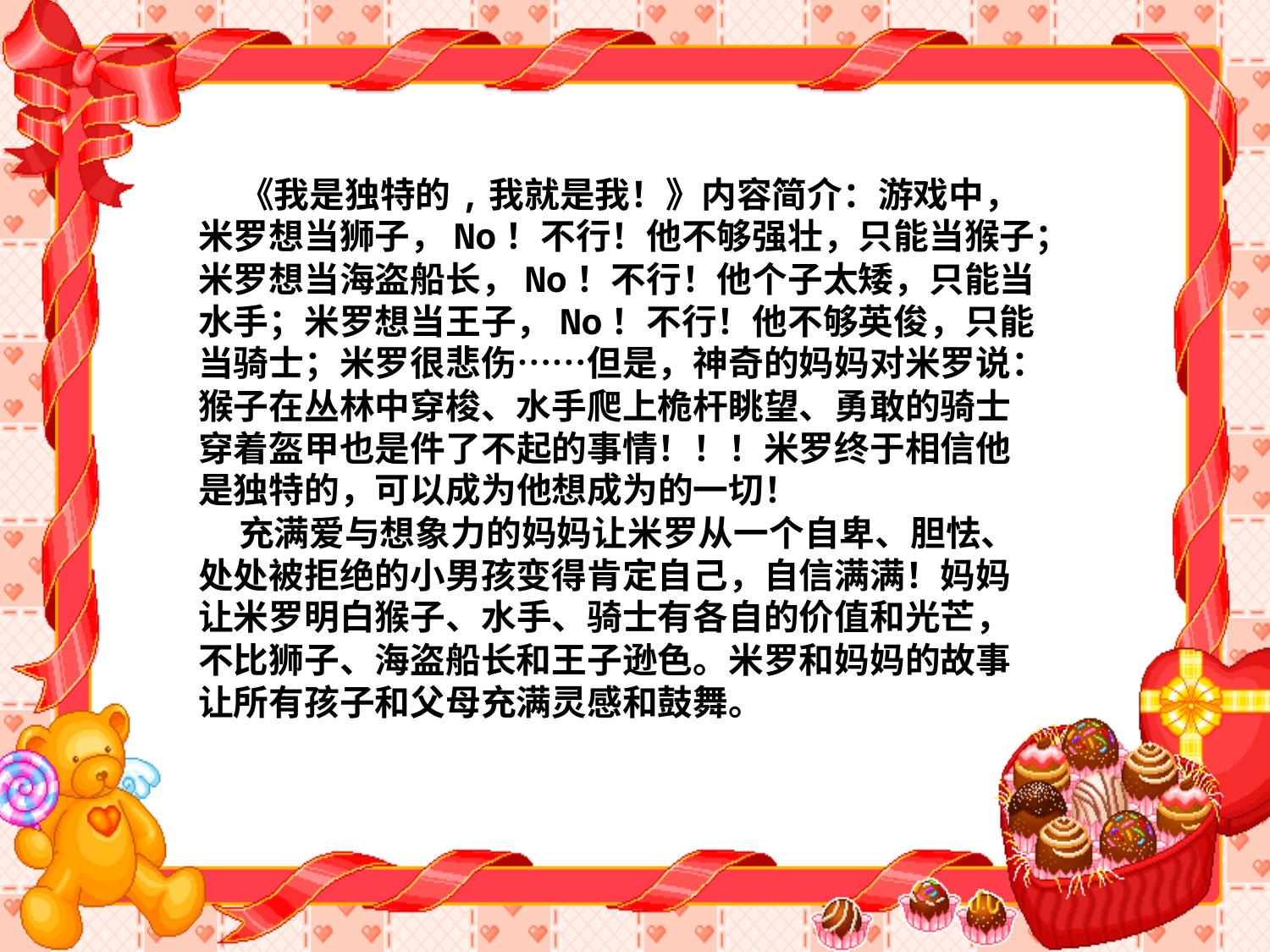

《我是独特的,我就是我！》内容简介：游戏中，米罗想当狮子，No！不行！他不够强壮，只能当猴子；米罗想当海盗船长，No！不行！他个子太矮，只能当水手；米罗想当王子，No！不行！他不够英俊，只能当骑士；米罗很悲伤……但是，神奇的妈妈对米罗说：猴子在丛林中穿梭、水手爬上桅杆眺望、勇敢的骑士穿着盔甲也是件了不起的事情！！！米罗终于相信他是独特的，可以成为他想成为的一切！
    充满爱与想象力的妈妈让米罗从一个自卑、胆怯、处处被拒绝的小男孩变得肯定自己，自信满满！妈妈让米罗明白猴子、水手、骑士有各自的价值和光芒，不比狮子、海盗船长和王子逊色。米罗和妈妈的故事让所有孩子和父母充满灵感和鼓舞。